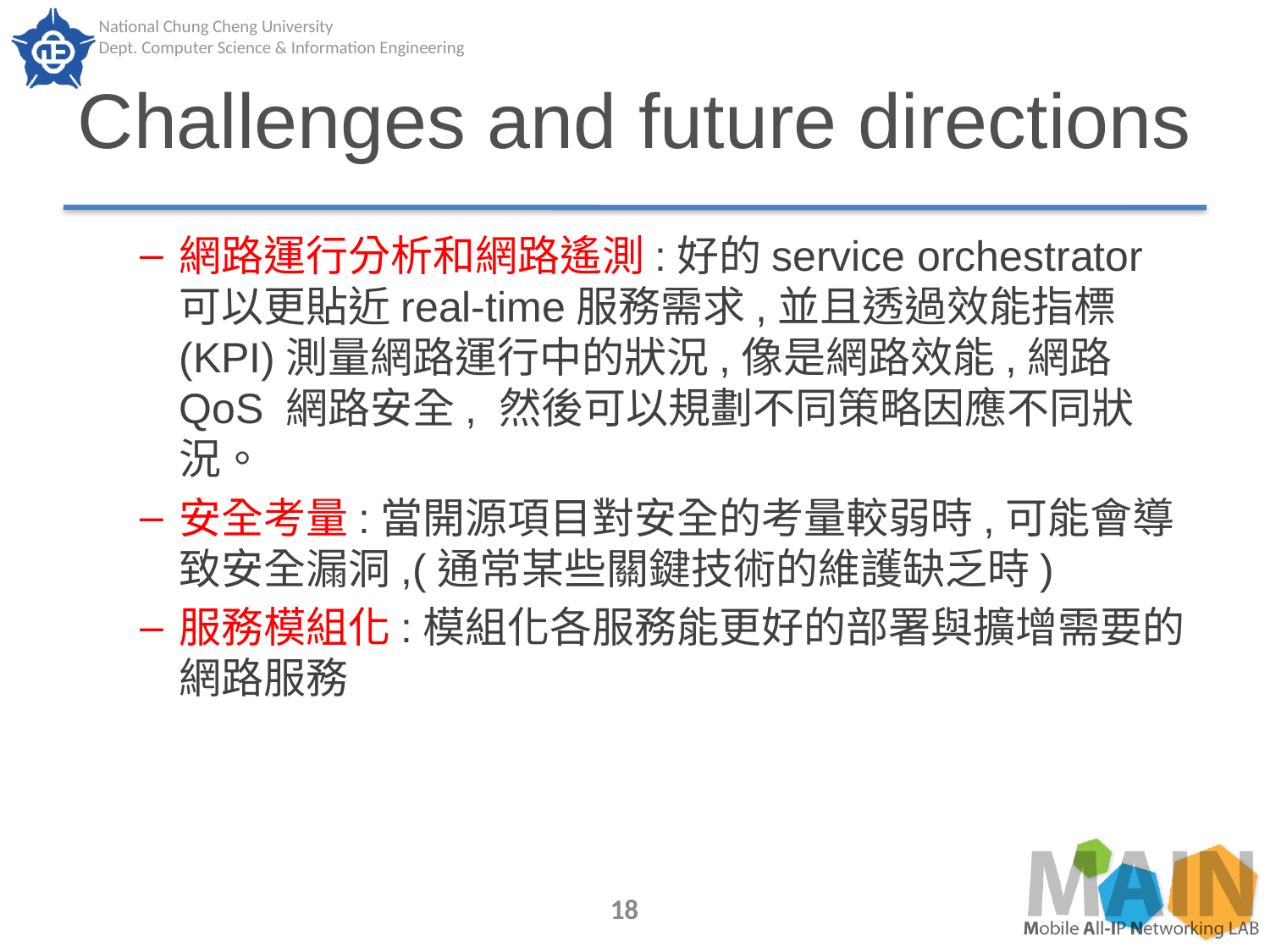

# Challenges and future directions
網路運行分析和網路遙測:好的service orchestrator 可以更貼近real-time服務需求,並且透過效能指標(KPI)測量網路運行中的狀況,像是網路效能,網路QoS 網路安全, 然後可以規劃不同策略因應不同狀況。
安全考量:當開源項目對安全的考量較弱時,可能會導致安全漏洞,(通常某些關鍵技術的維護缺乏時)
服務模組化:模組化各服務能更好的部署與擴增需要的網路服務
18